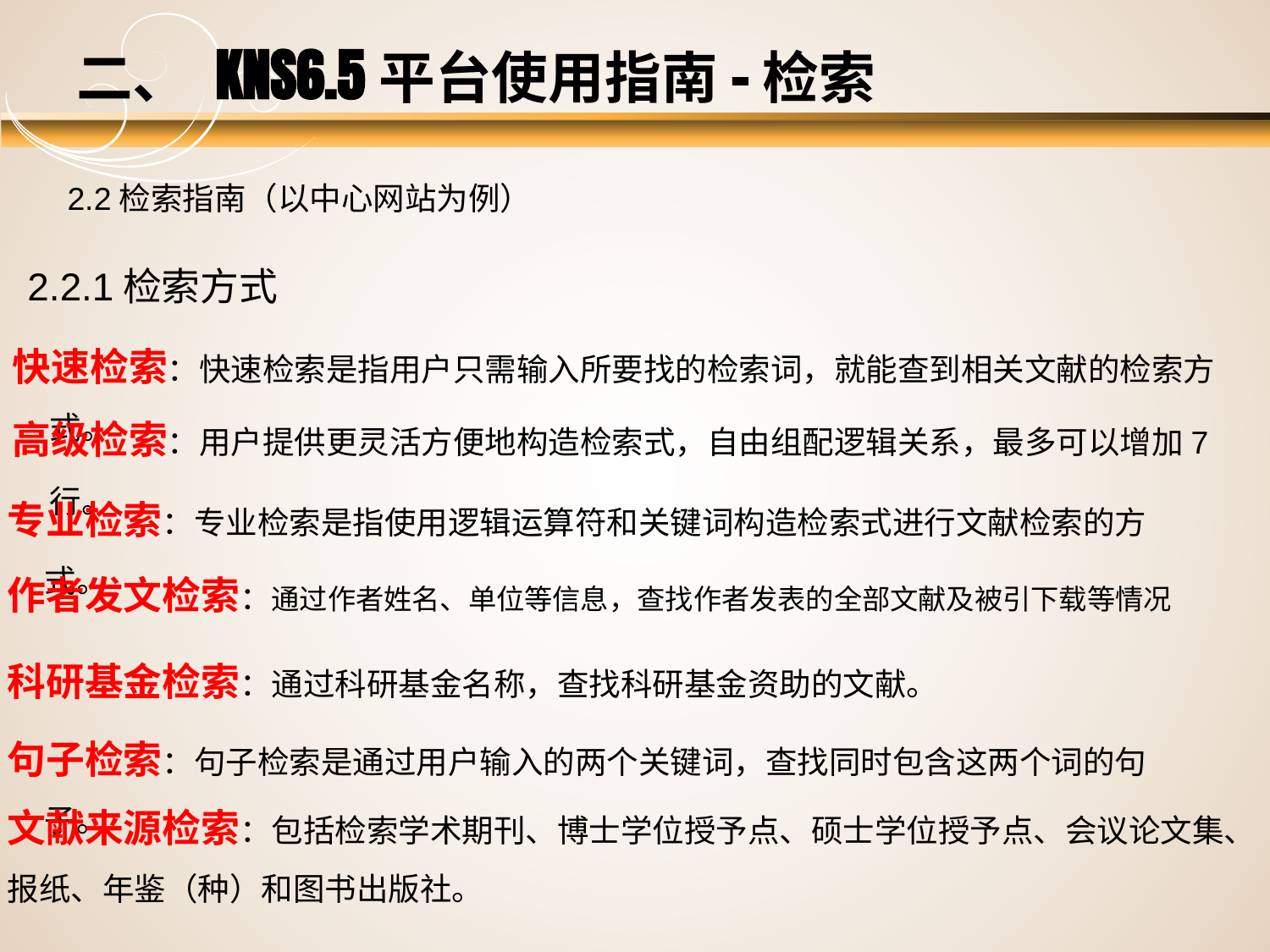

# 二、 KNS6.5平台使用指南-检索
2.2检索指南（以中心网站为例）
2.2.1检索方式
快速检索：快速检索是指用户只需输入所要找的检索词，就能查到相关文献的检索方式。

高级检索：用户提供更灵活方便地构造检索式，自由组配逻辑关系，最多可以增加7行。

专业检索：专业检索是指使用逻辑运算符和关键词构造检索式进行文献检索的方式。

作者发文检索：通过作者姓名、单位等信息，查找作者发表的全部文献及被引下载等情况
科研基金检索：通过科研基金名称，查找科研基金资助的文献。

句子检索：句子检索是通过用户输入的两个关键词，查找同时包含这两个词的句子。

文献来源检索：包括检索学术期刊、博士学位授予点、硕士学位授予点、会议论文集、报纸、年鉴（种）和图书出版社。